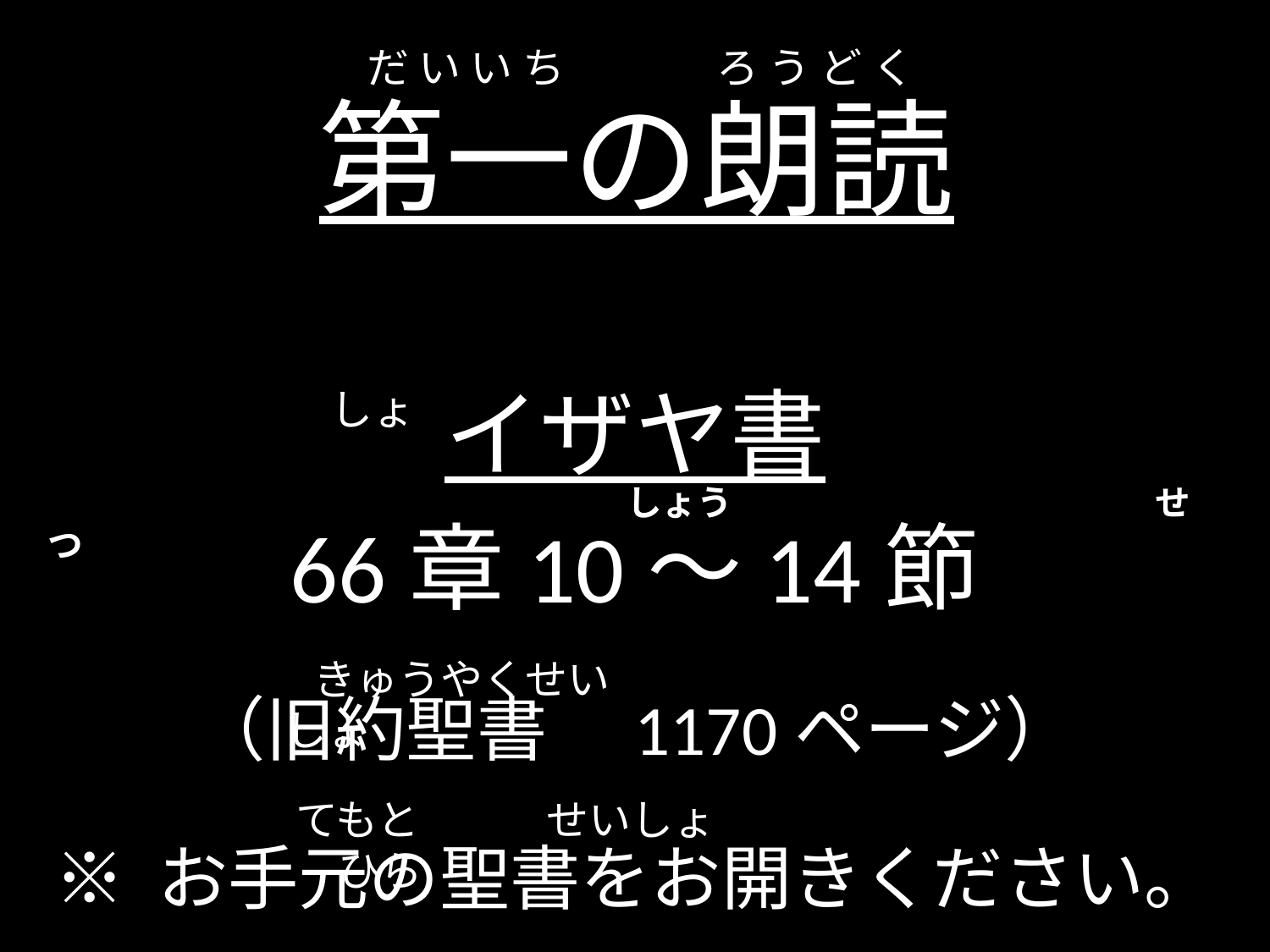

だ い い ち                ろ う ど く
# 第一の朗読
　　　　　　　　　　　　　　 しょ
イザヤ書
66章10～14節

（旧約聖書　1170ページ）
　　　　　　  　　　　　　　　    　しょう 　   　　　   　　    　　  　せつ
  きゅうやくせいしょ
てもと　　　せいしょ　　　　ひら
※ お手元の聖書をお開きください。